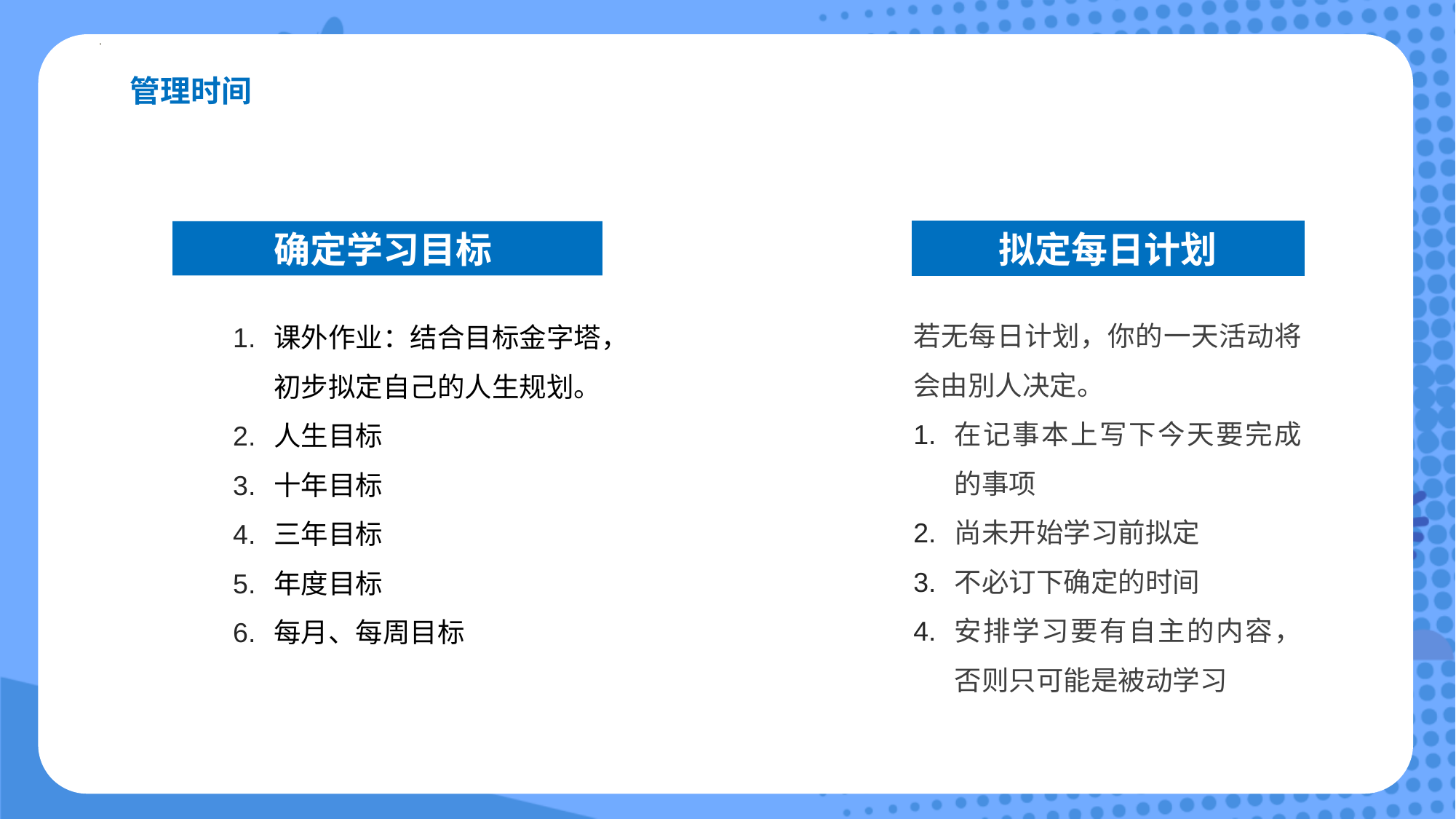

管理时间
若无每日计划，你的一天活动将会由別人决定。
在记事本上写下今天要完成的事项
尚未开始学习前拟定
不必订下确定的时间
安排学习要有自主的内容，否则只可能是被动学习
拟定每日计划
确定学习目标
课外作业：结合目标金字塔，初步拟定自己的人生规划。
人生目标
十年目标
三年目标
年度目标
每月、每周目标